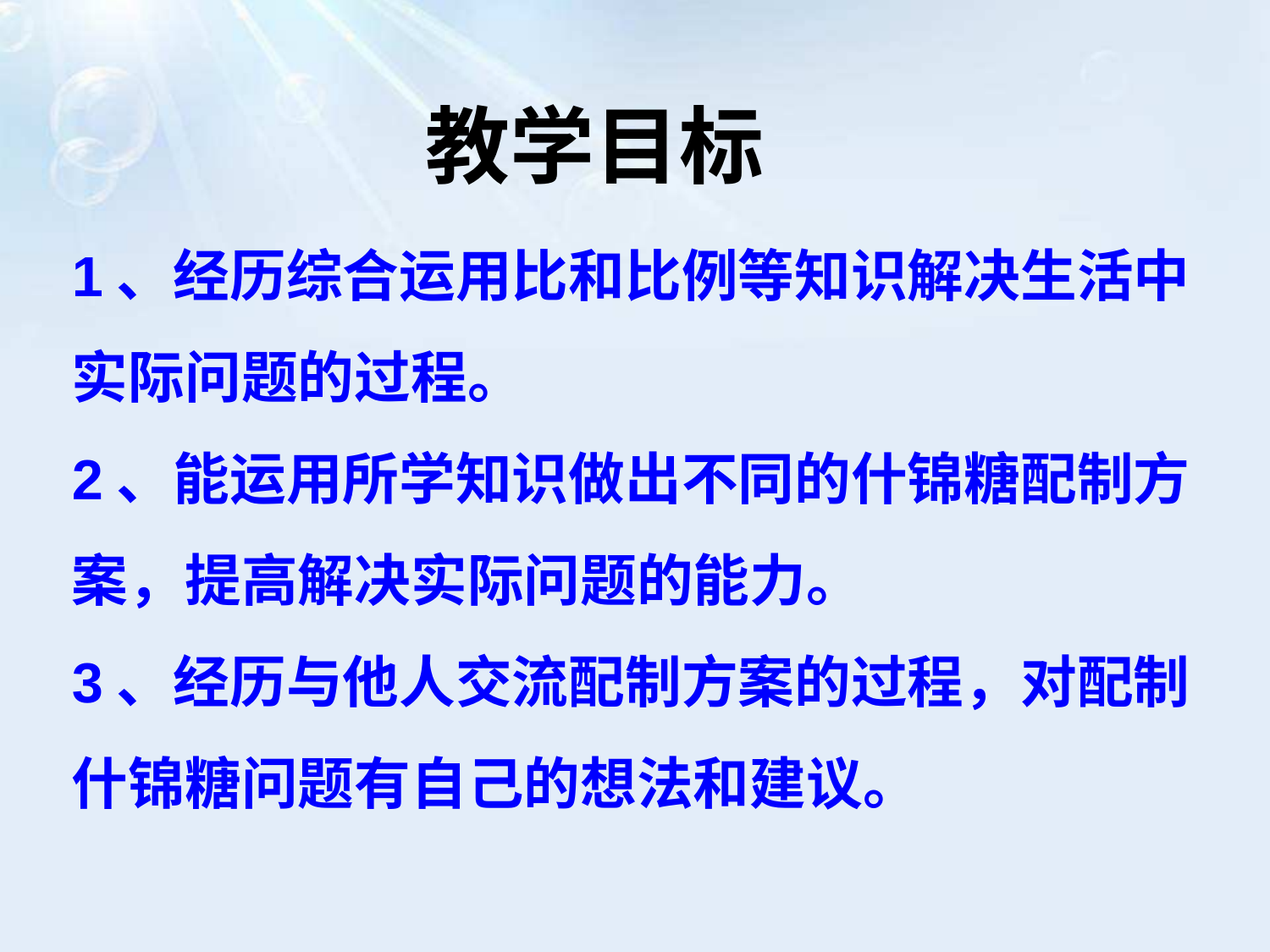

教学目标
1、经历综合运用比和比例等知识解决生活中实际问题的过程。
2、能运用所学知识做出不同的什锦糖配制方案，提高解决实际问题的能力。
3、经历与他人交流配制方案的过程，对配制什锦糖问题有自己的想法和建议。